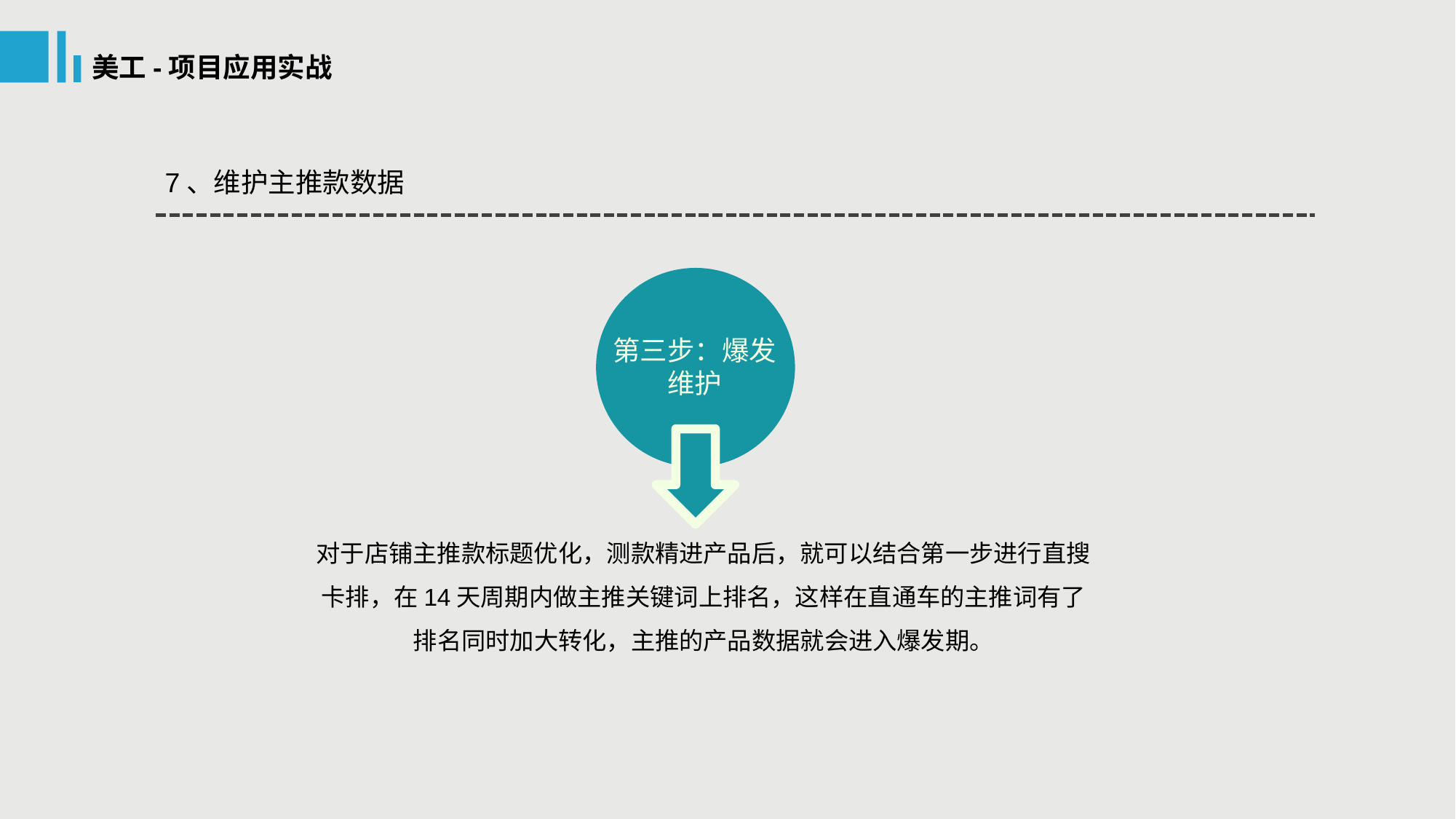

美工-项目应用实战
7、维护主推款数据

第三步：爆发维护

对于店铺主推款标题优化，测款精进产品后，就可以结合第一步进行直搜卡排，在14天周期内做主推关键词上排名，这样在直通车的主推词有了排名同时加大转化，主推的产品数据就会进入爆发期。